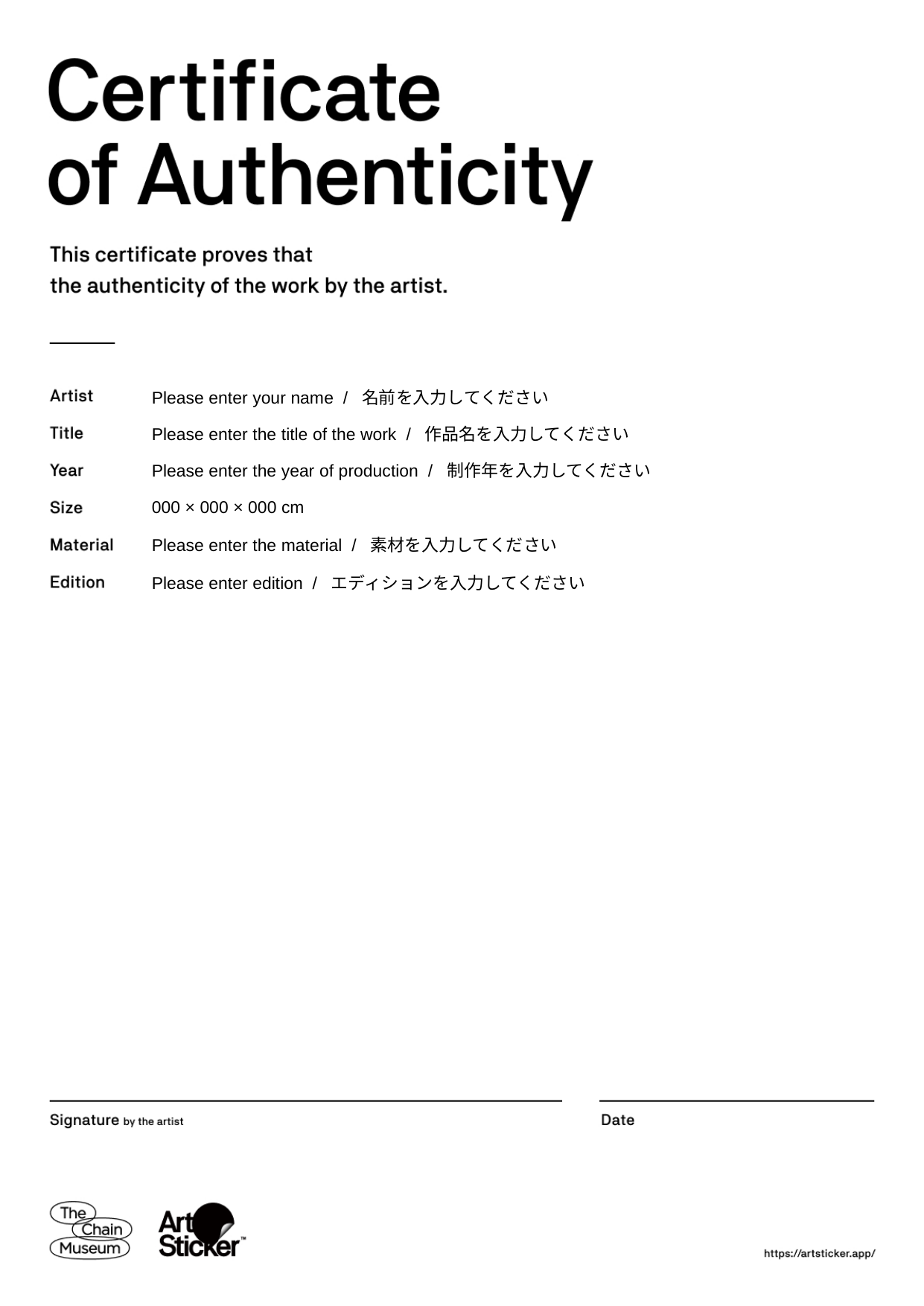

Please enter your name  /  名前を入力してください
Please enter the title of the work  /  作品名を入力してください
Please enter the year of production  /  制作年を入力してください
000 × 000 × 000 cm
Please enter the material  /  素材を入力してください
Please enter edition  /  エディションを入力してください